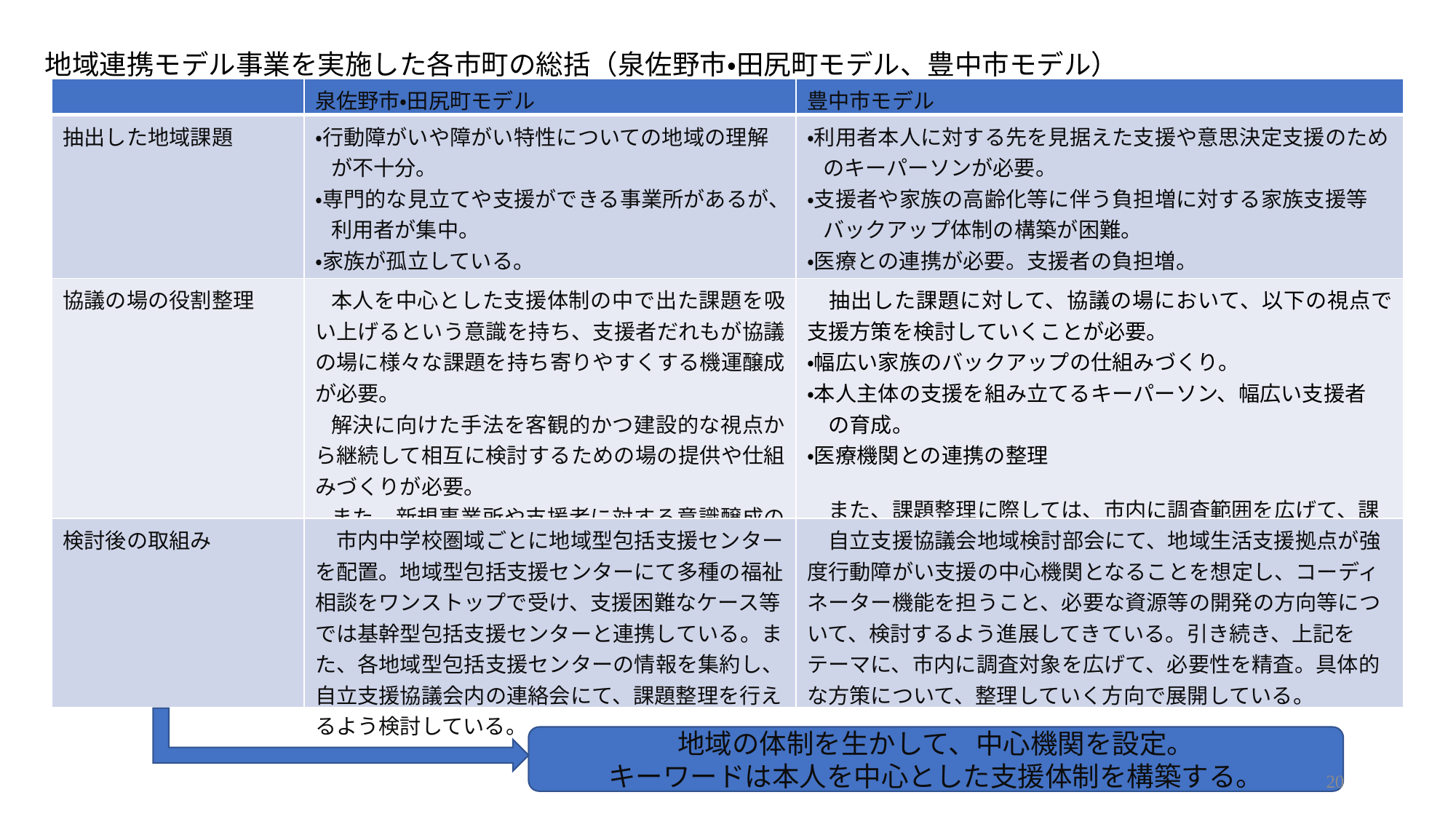

地域連携モデル事業を実施した各市町の総括（泉佐野市・田尻町モデル、豊中市モデル）
|  | 泉佐野市・田尻町モデル | 豊中市モデル |
| --- | --- | --- |
| 抽出した地域課題 | ・行動障がいや障がい特性についての地域の理解が不十分。 ・専門的な見立てや支援ができる事業所があるが、利用者が集中。 ・家族が孤立している。 ・本人の思いをくみ取れているか。 | ・利用者本人に対する先を見据えた支援や意思決定支援のためのキーパーソンが必要。 ・支援者や家族の高齢化等に伴う負担増に対する家族支援等バックアップ体制の構築が困難。 ・医療との連携が必要。支援者の負担増。 |
| 協議の場の役割整理 | 本人を中心とした支援体制の中で出た課題を吸い上げるという意識を持ち、支援者だれもが協議の場に様々な課題を持ち寄りやすくする機運醸成が必要。 解決に向けた手法を客観的かつ建設的な視点から継続して相互に検討するための場の提供や仕組みづくりが必要。 また、新規事業所や支援者に対する意識醸成のための機会づくりが必要。 | 抽出した課題に対して、協議の場において、以下の視点で支援方策を検討していくことが必要。 ・幅広い家族のバックアップの仕組みづくり。 ・本人主体の支援を組み立てるキーパーソン、幅広い支援者 　の育成。 ・医療機関との連携の整理 　また、課題整理に際しては、市内に調査範囲を広げて、課題精査を行っていくことも必要。 |
| 検討後の取組み | 市内中学校圏域ごとに地域型包括支援センターを配置。地域型包括支援センターにて多種の福祉相談をワンストップで受け、支援困難なケース等では基幹型包括支援センターと連携している。また、各地域型包括支援センターの情報を集約し、自立支援協議会内の連絡会にて、課題整理を行えるよう検討している。 | 自立支援協議会地域検討部会にて、地域生活支援拠点が強度行動障がい支援の中心機関となることを想定し、コーディネーター機能を担うこと、必要な資源等の開発の方向等について、検討するよう進展してきている。引き続き、上記をテーマに、市内に調査対象を広げて、必要性を精査。具体的な方策について、整理していく方向で展開している。 |

地域の体制を生かして、中心機関を設定。
キーワードは本人を中心とした支援体制を構築する。
20